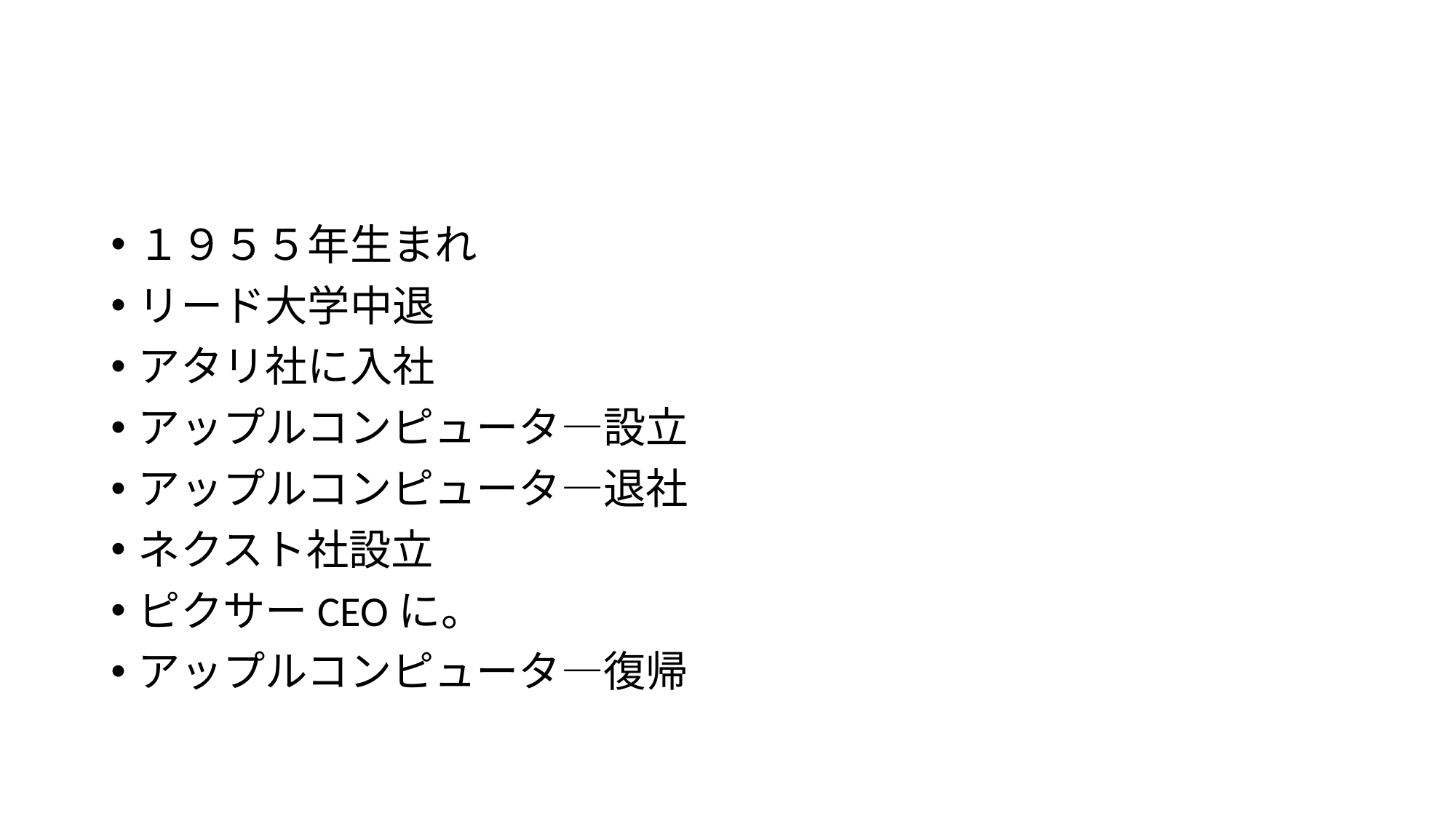

#
１９５５年生まれ
リード大学中退
アタリ社に入社
アップルコンピュータ―設立
アップルコンピュータ―退社
ネクスト社設立
ピクサーCEOに。
アップルコンピュータ―復帰